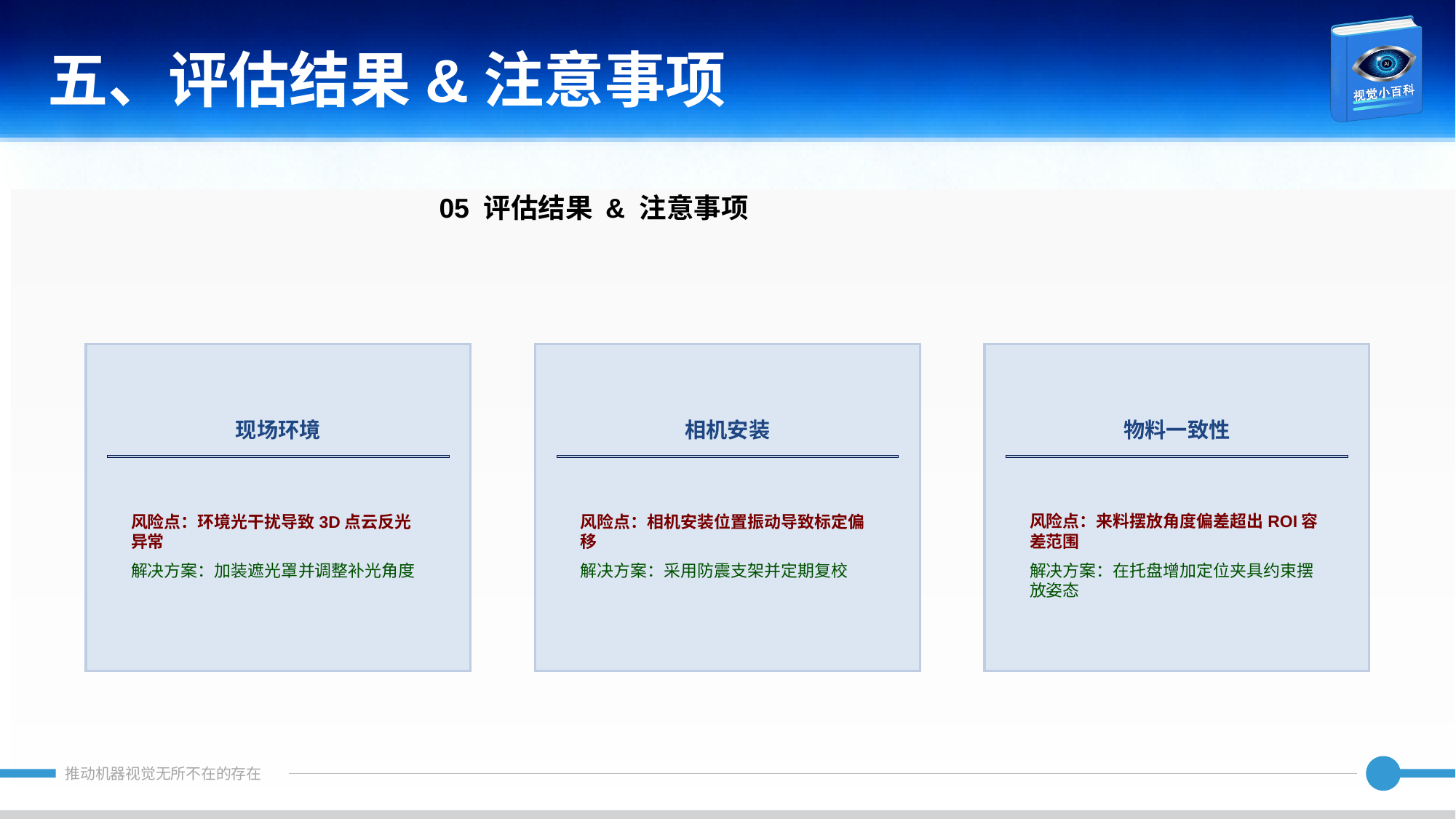

五、评估结果&注意事项

05 评估结果 & 注意事项

现场环境

相机安装

物料一致性

风险点：环境光干扰导致3D点云反光异常
解决方案：加装遮光罩并调整补光角度

风险点：相机安装位置振动导致标定偏移
解决方案：采用防震支架并定期复校

风险点：来料摆放角度偏差超出ROI容差范围
解决方案：在托盘增加定位夹具约束摆放姿态
10